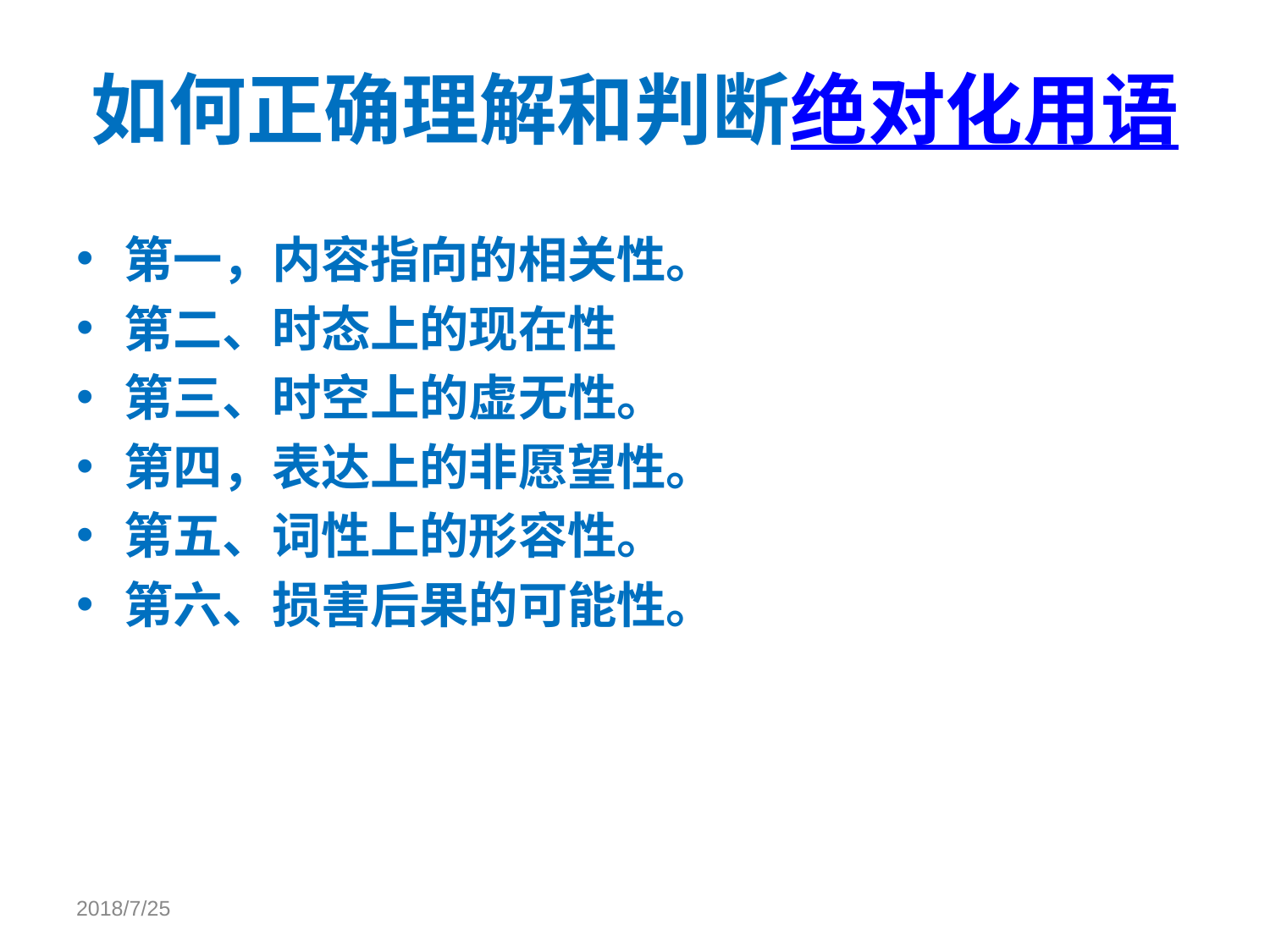

# 如何正确理解和判断绝对化用语
第一，内容指向的相关性。
第二、时态上的现在性
第三、时空上的虚无性。
第四，表达上的非愿望性。
第五、词性上的形容性。
第六、损害后果的可能性。

2018/7/25